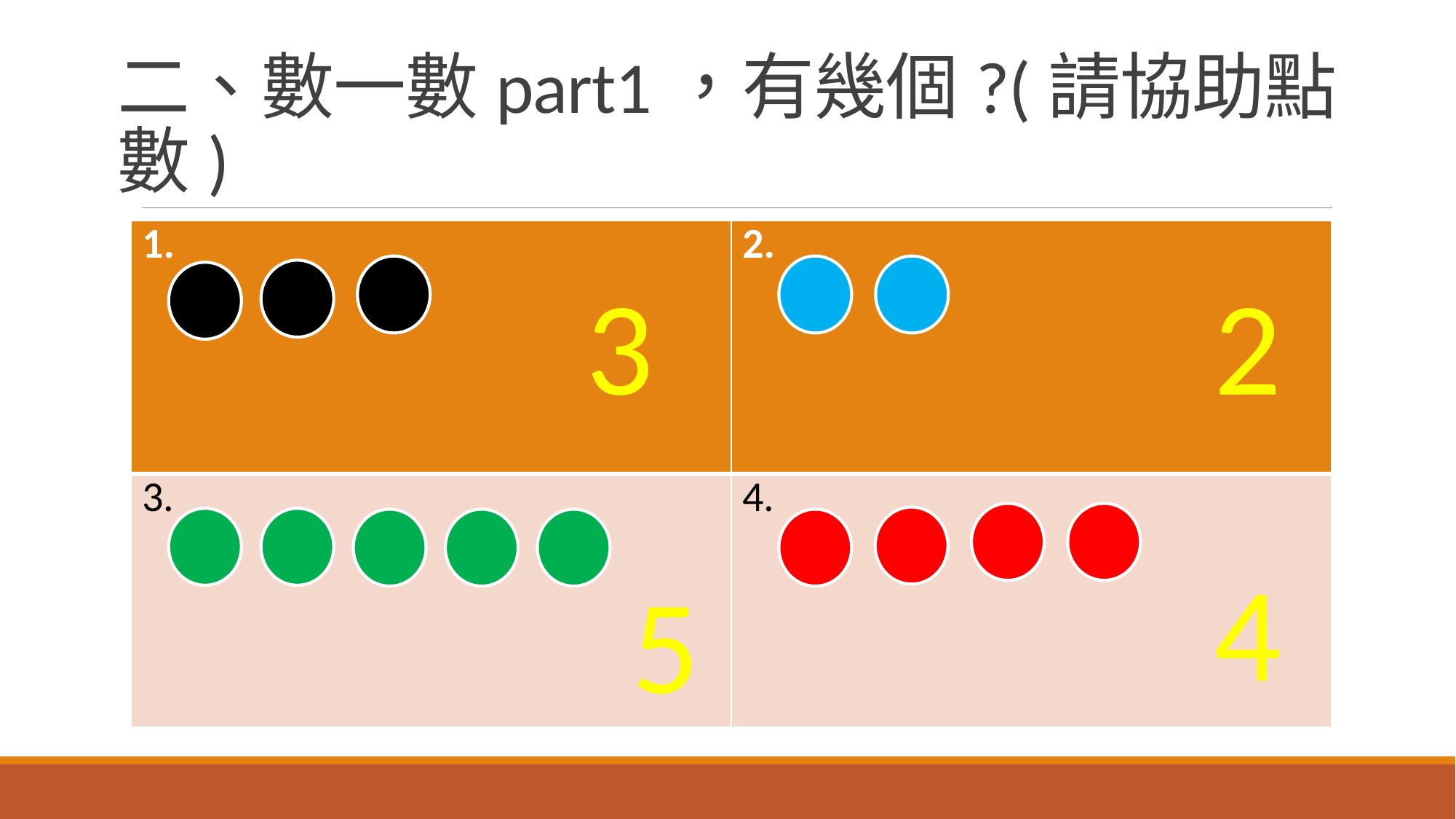

# 二、數一數part1，有幾個?(請協助點數)
| 1. | 2. |
| --- | --- |
| 3. | 4. |
3

2

4
5